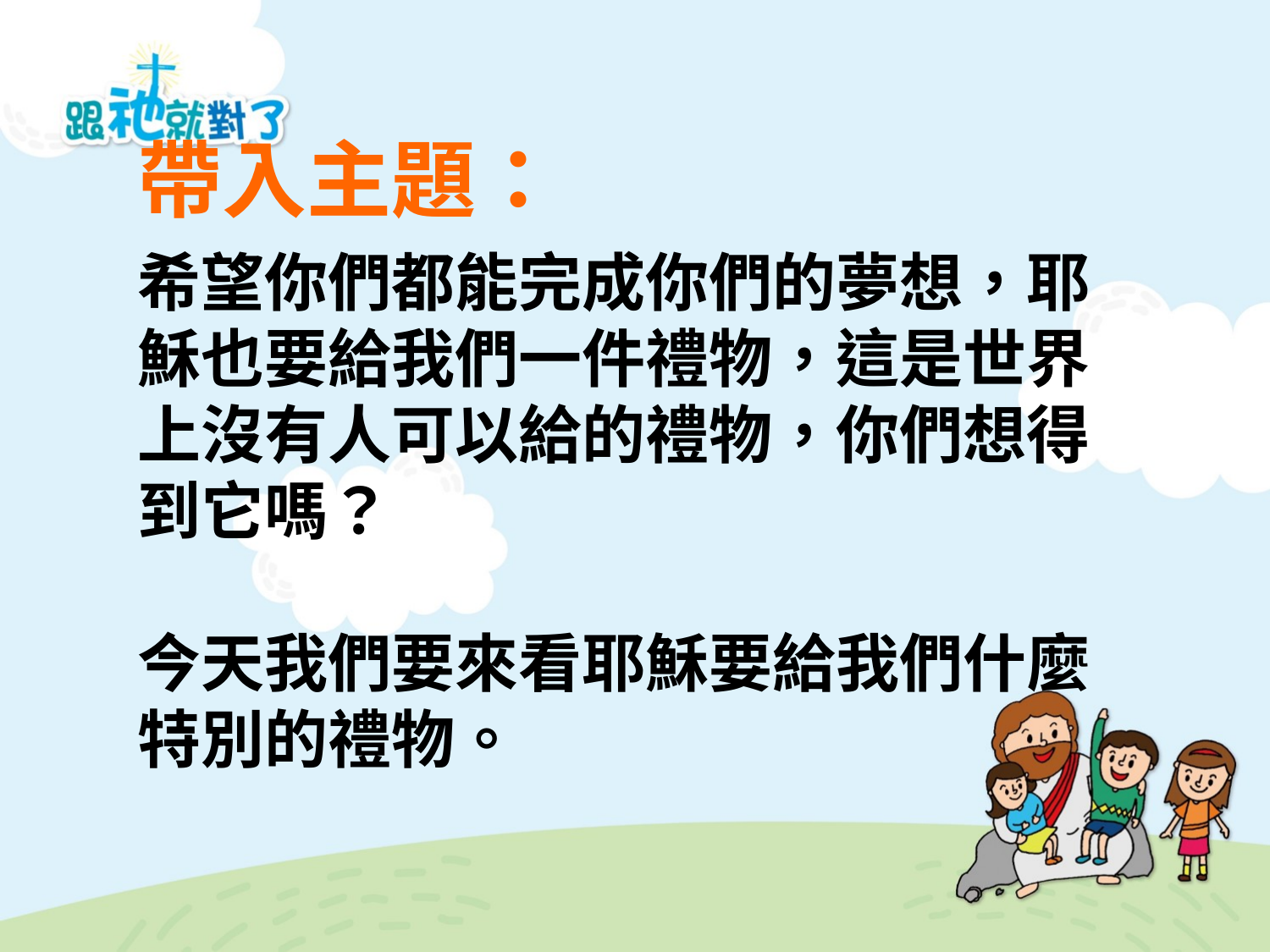

帶入主題：
希望你們都能完成你們的夢想，耶穌也要給我們一件禮物，這是世界上沒有人可以給的禮物，你們想得到它嗎？

今天我們要來看耶穌要給我們什麼特別的禮物。